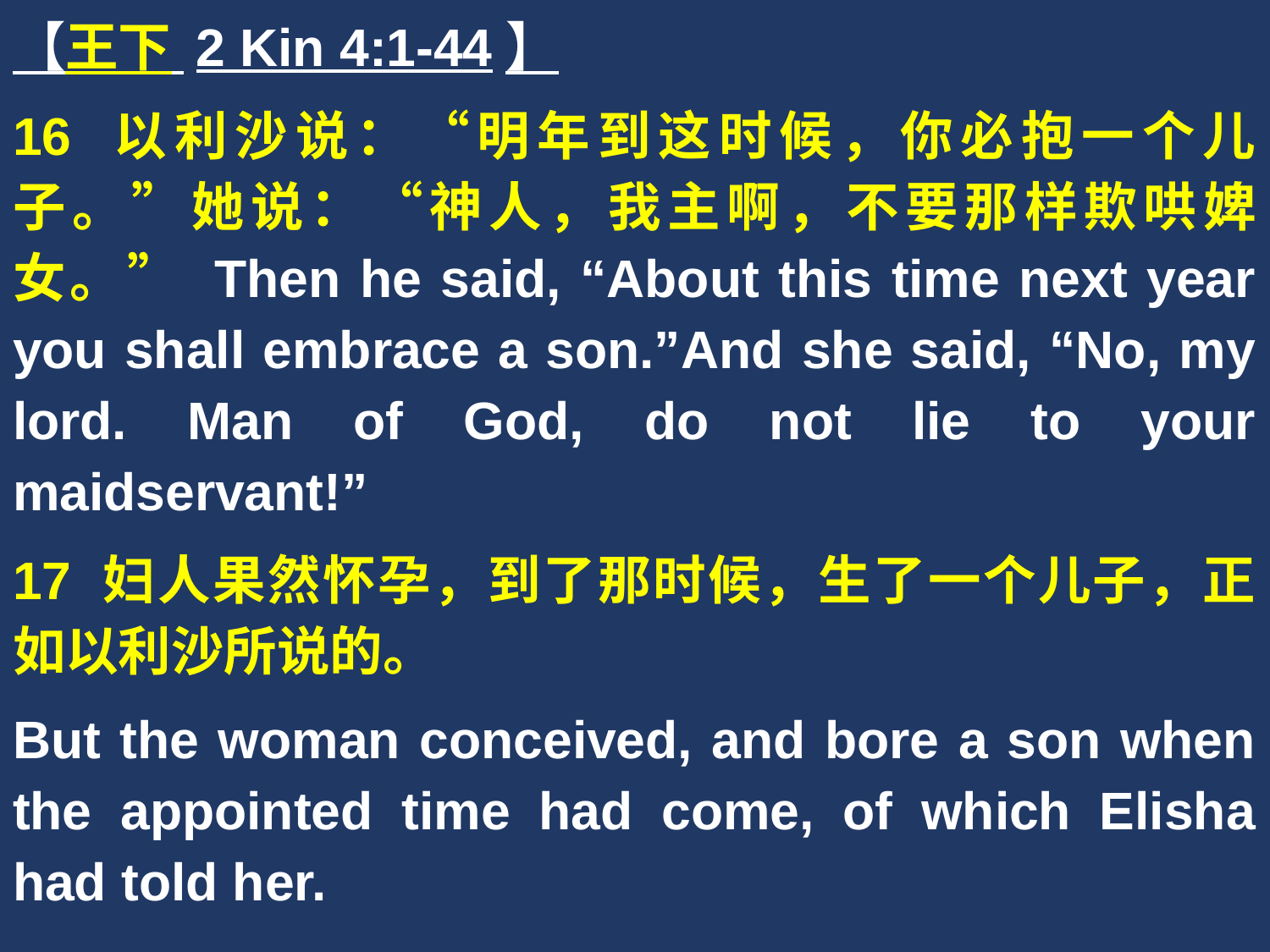

【王下 2 Kin 4:1-44】
16 以利沙说：“明年到这时候，你必抱一个儿子。”她说：“神人，我主啊，不要那样欺哄婢女。” Then he said, “About this time next year you shall embrace a son.”And she said, “No, my lord. Man of God, do not lie to your maidservant!”
17 妇人果然怀孕，到了那时候，生了一个儿子，正如以利沙所说的。
But the woman conceived, and bore a son when the appointed time had come, of which Elisha had told her.